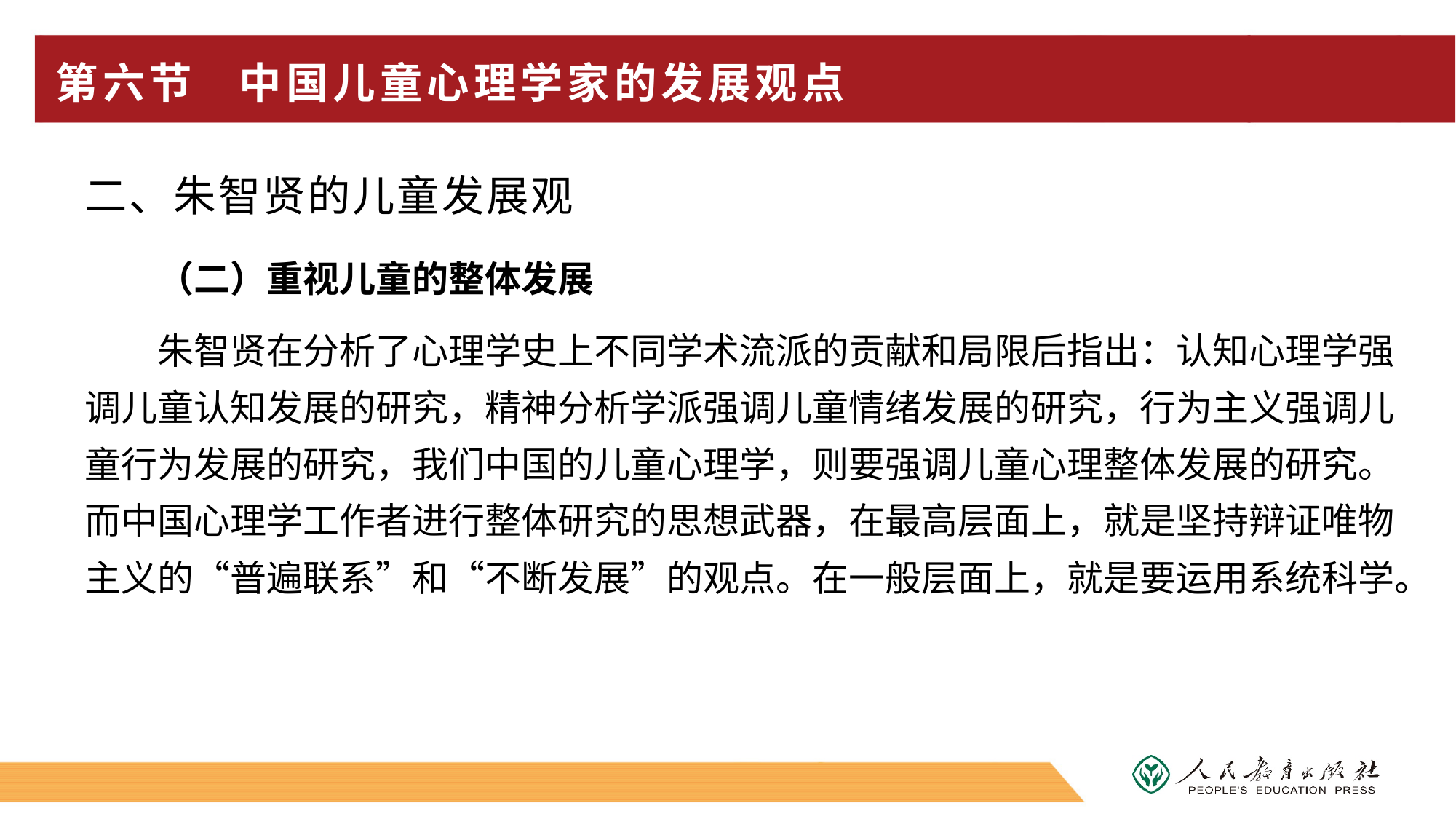

# 第六节   中国儿童心理学家的发展观点
二、朱智贤的儿童发展观
（二）重视儿童的整体发展
朱智贤在分析了心理学史上不同学术流派的贡献和局限后指出：认知心理学强调儿童认知发展的研究，精神分析学派强调儿童情绪发展的研究，行为主义强调儿童行为发展的研究，我们中国的儿童心理学，则要强调儿童心理整体发展的研究。而中国心理学工作者进行整体研究的思想武器，在最高层面上，就是坚持辩证唯物主义的“普遍联系”和“不断发展”的观点。在一般层面上，就是要运用系统科学。